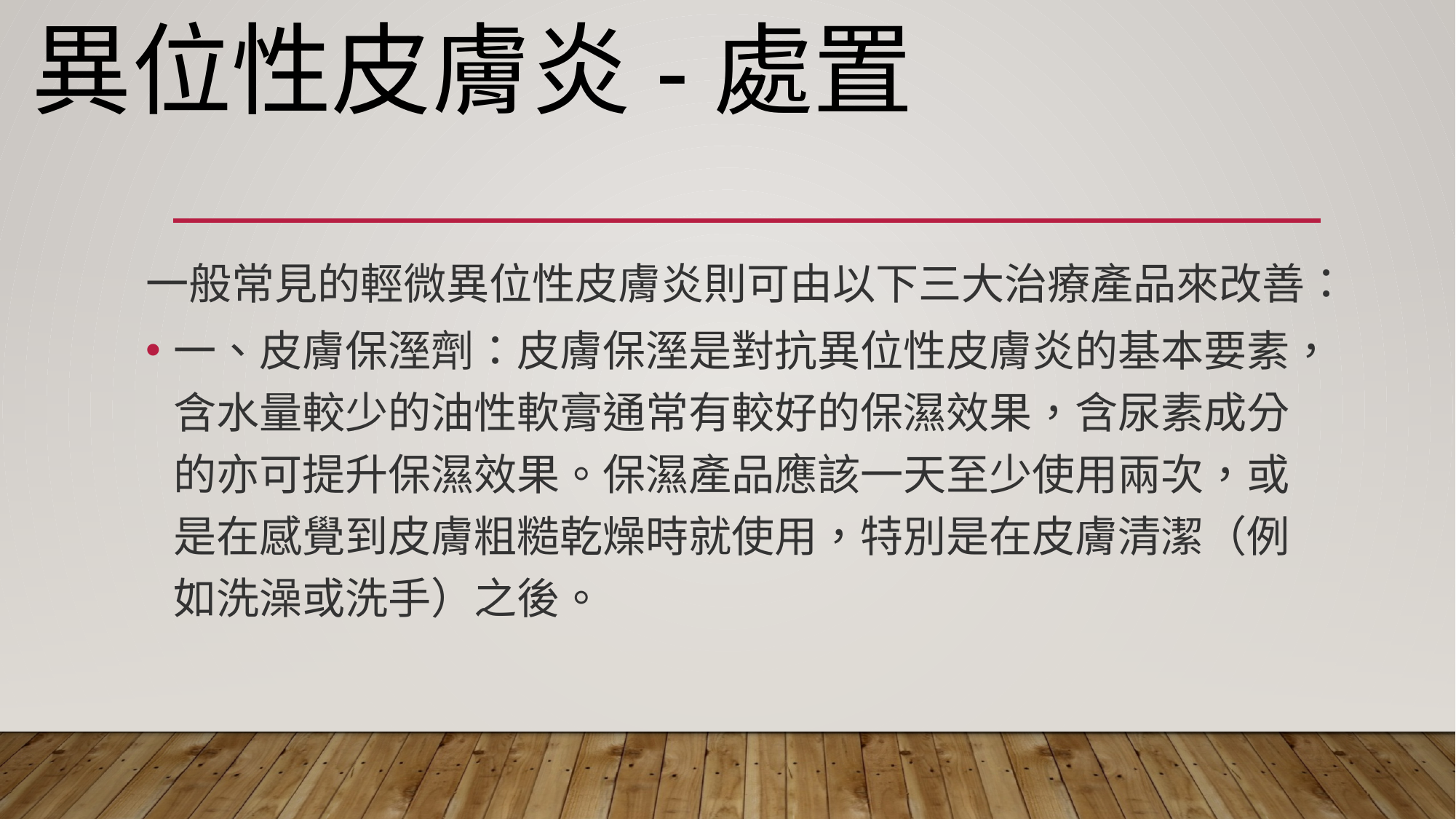

# 異位性皮膚炎-處置
一般常見的輕微異位性皮膚炎則可由以下三大治療產品來改善：
一、皮膚保溼劑：皮膚保溼是對抗異位性皮膚炎的基本要素，含水量較少的油性軟膏通常有較好的保濕效果，含尿素成分的亦可提升保濕效果。保濕產品應該一天至少使用兩次，或是在感覺到皮膚粗糙乾燥時就使用，特別是在皮膚清潔（例如洗澡或洗手）之後。